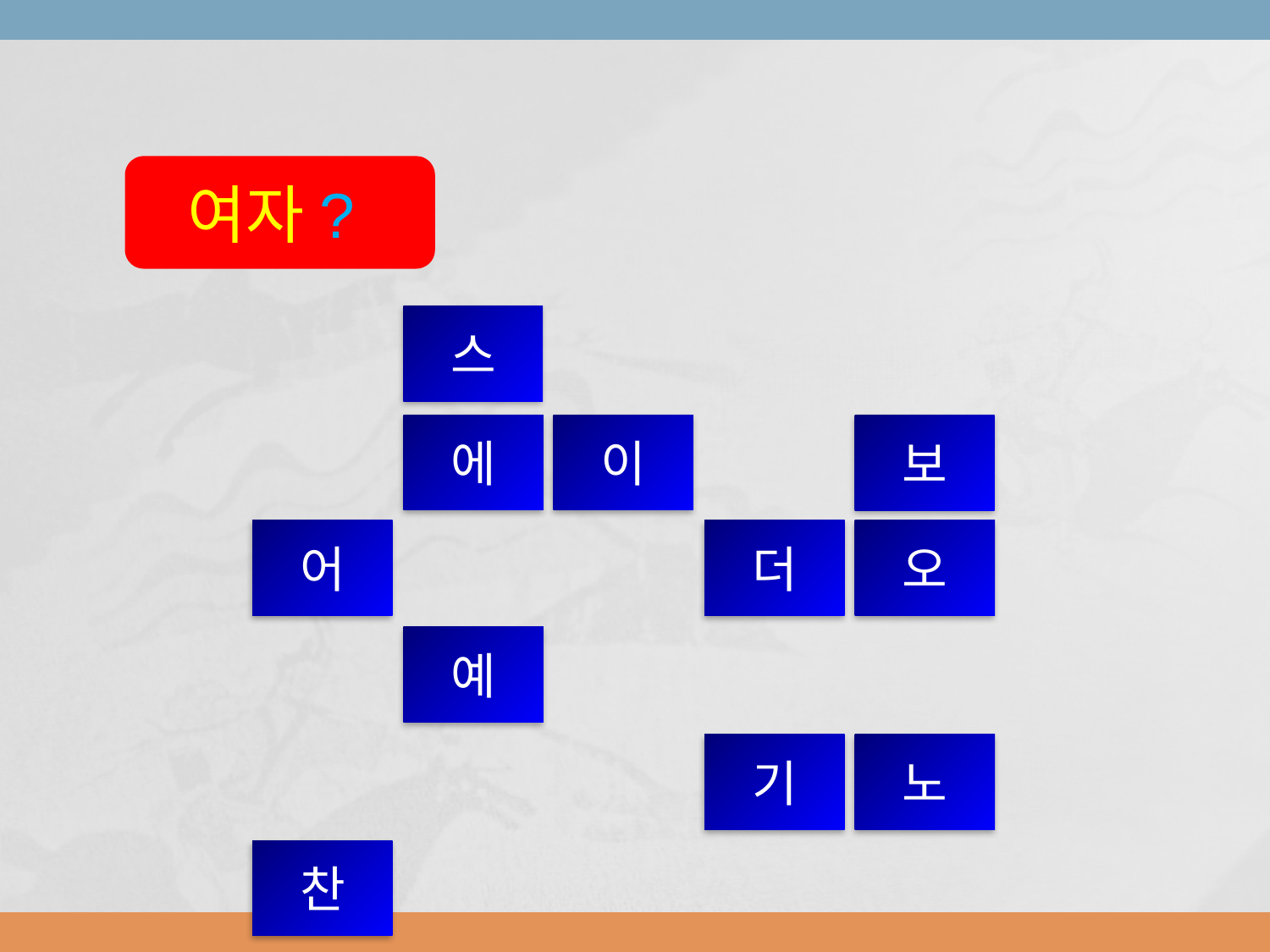

여자?
스
에
이
보
어
더
오
예
기
노
찬